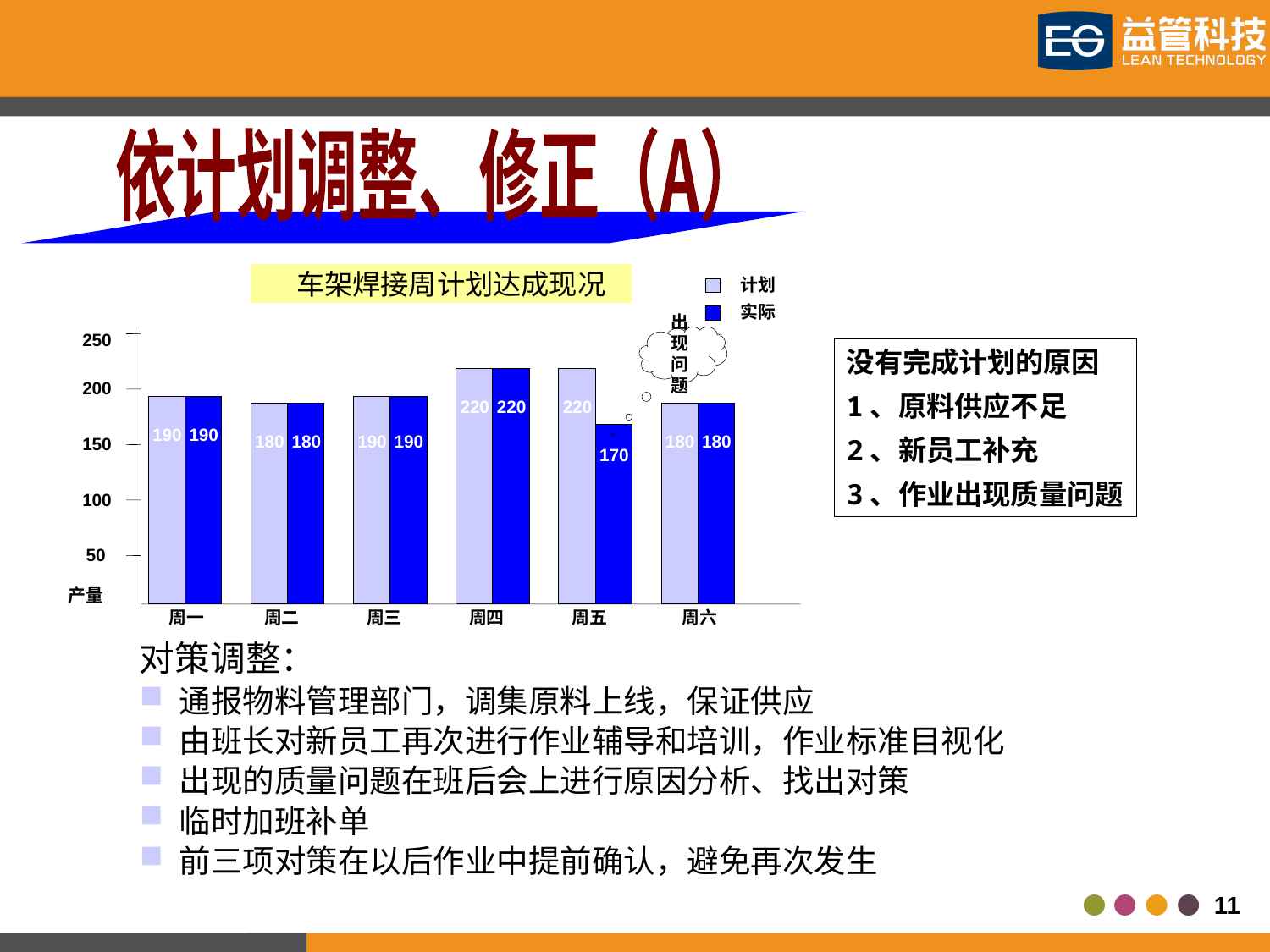

依计划调整、修正（A）

  车架焊接周计划达成现况
计划

实际

250

出现问题

200

220
220
220

190
190
180
180
190
190

180
180
150
170

100

50

产量

周一
周二
周三
周四
周五
周六
没有完成计划的原因
1、原料供应不足
2、新员工补充
3、作业出现质量问题
对策调整：
通报物料管理部门，调集原料上线，保证供应
由班长对新员工再次进行作业辅导和培训，作业标准目视化
出现的质量问题在班后会上进行原因分析、找出对策
临时加班补单
前三项对策在以后作业中提前确认，避免再次发生